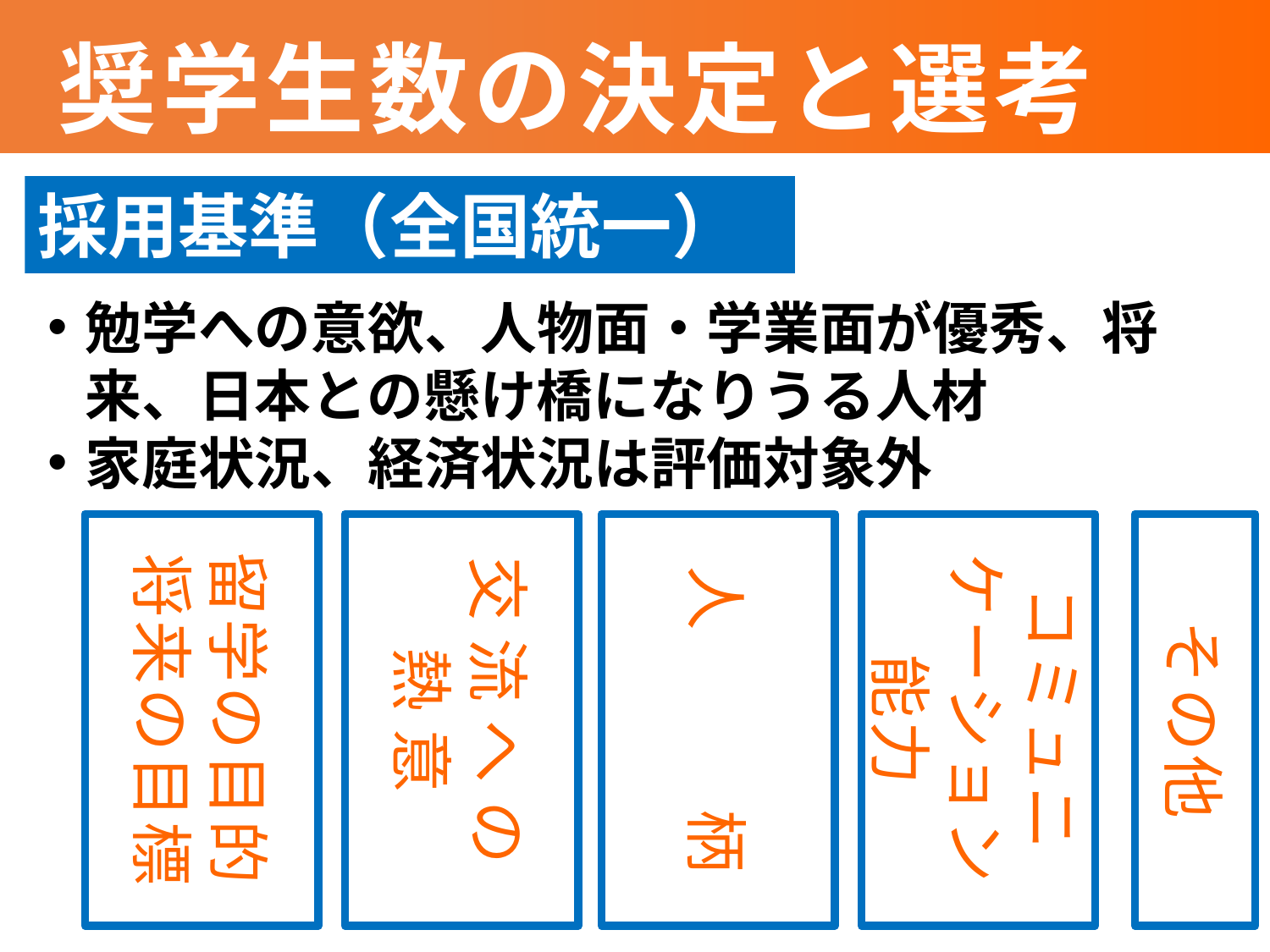

# 奨学生数の決定と選考
採用基準（全国統一）
勉学への意欲、人物面・学業面が優秀、将来、日本との懸け橋になりうる人材
家庭状況、経済状況は評価対象外
留学の目的
将来の目標
交流への
熱意
人　　柄
コミュニケーション能力
その他